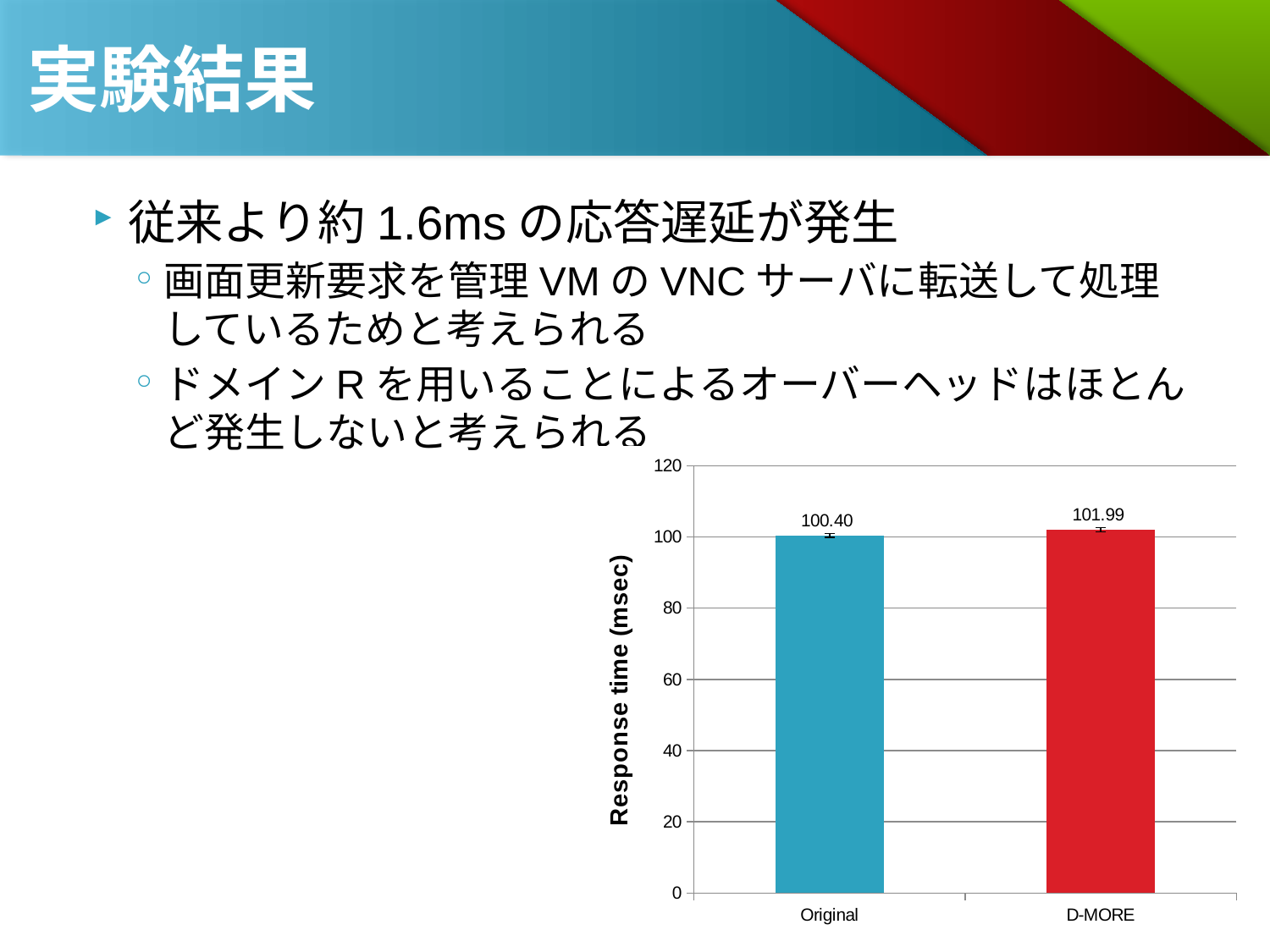

# 実験結果
従来より約1.6msの応答遅延が発生
画面更新要求を管理VMのVNCサーバに転送して処理しているためと考えられる
ドメインRを用いることによるオーバーヘッドはほとんど発生しないと考えられる

### Chart

| Category | Response time (msec) |
|---|---|
| Original | 100.4016 |
| D-MORE | 101.9906 |